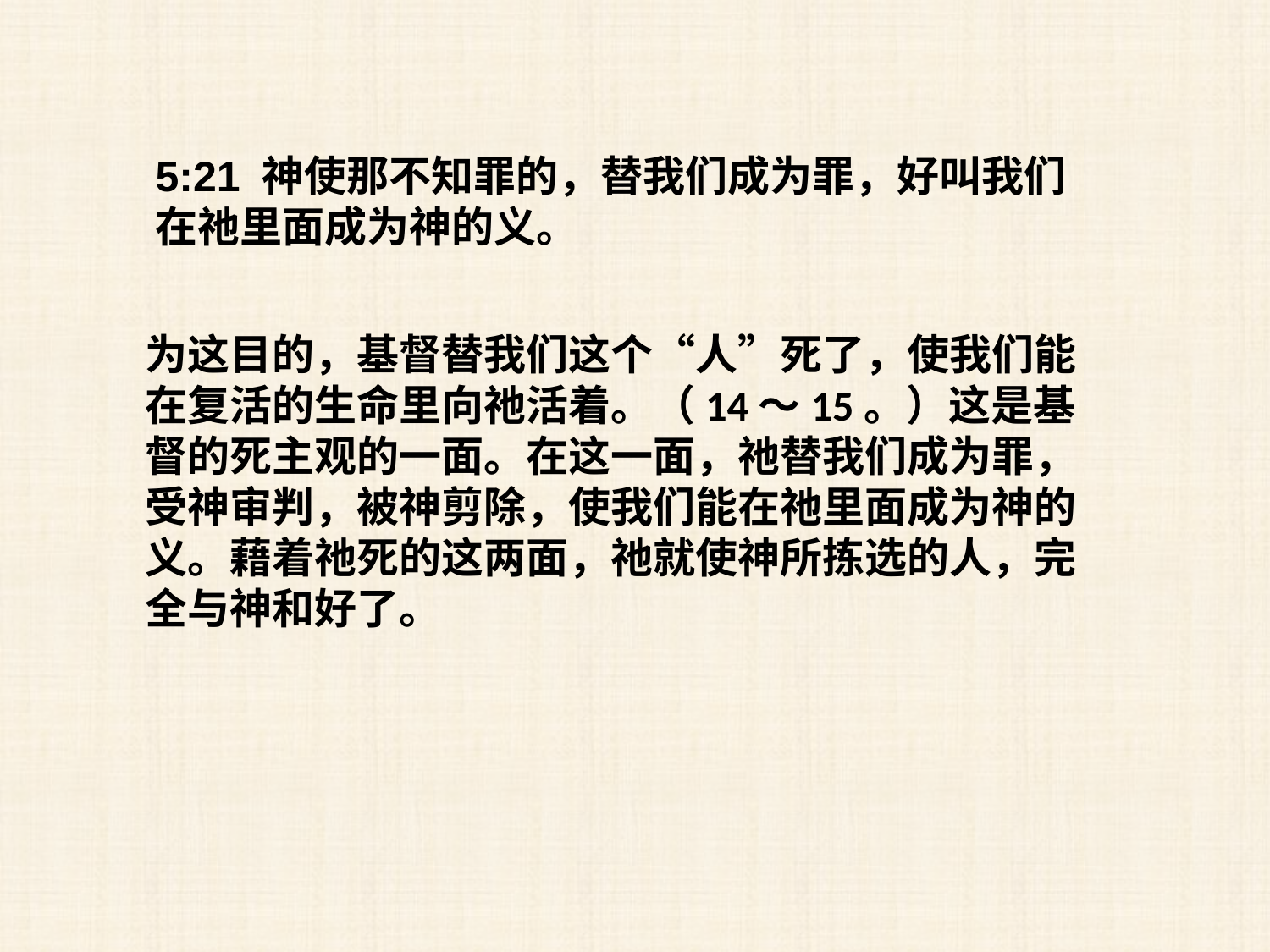

5:21 神使那不知罪的，替我们成为罪，好叫我们在祂里面成为神的义。
为这目的，基督替我们这个“人”死了，使我们能在复活的生命里向祂活着。（14～15。）这是基督的死主观的一面。在这一面，祂替我们成为罪，受神审判，被神剪除，使我们能在祂里面成为神的义。藉着祂死的这两面，祂就使神所拣选的人，完全与神和好了。